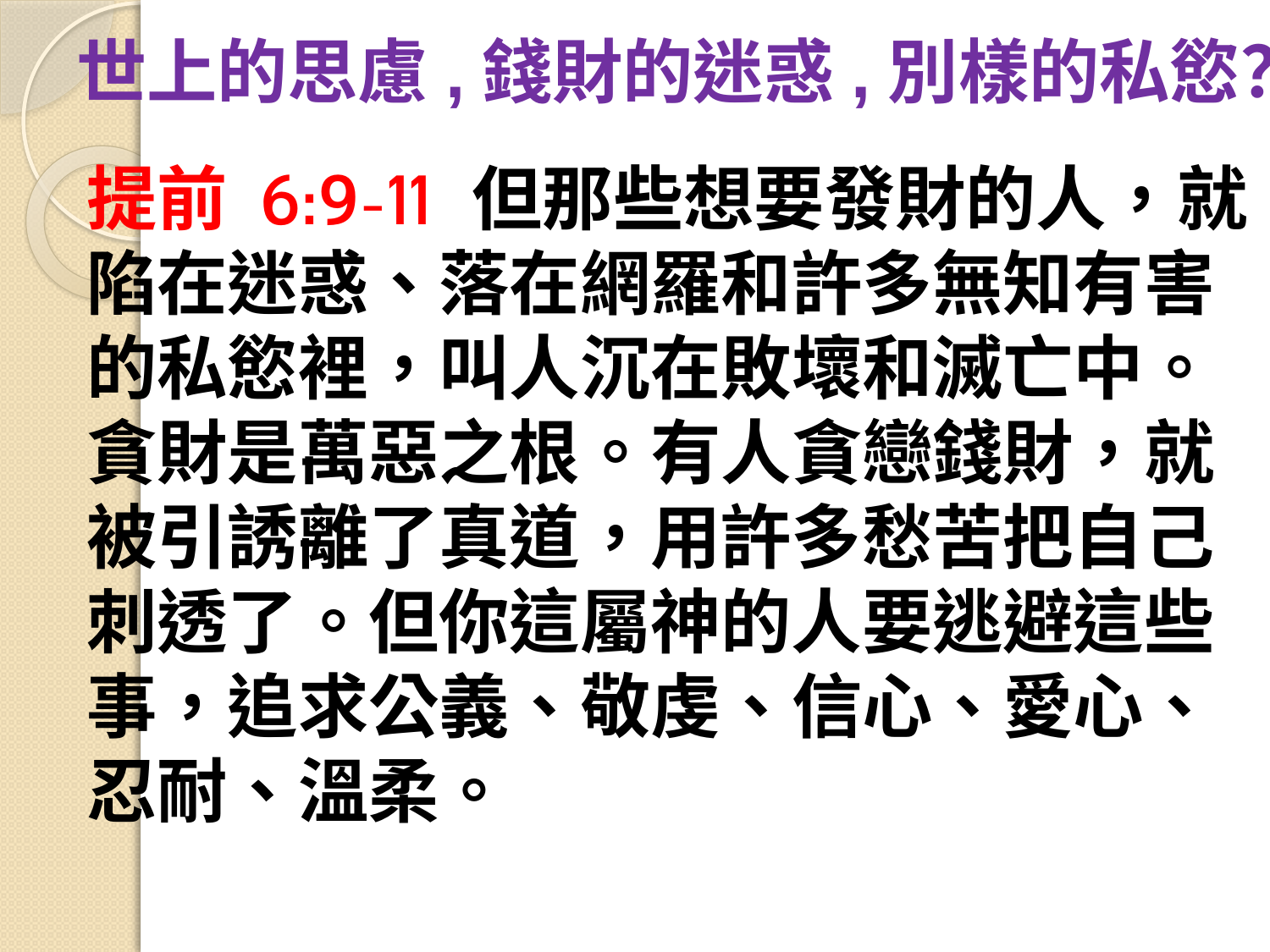

世上的思慮,錢財的迷惑,別樣的私慾？
提前 6:9-11 但那些想要發財的人，就陷在迷惑、落在網羅和許多無知有害的私慾裡，叫人沉在敗壞和滅亡中。貪財是萬惡之根。有人貪戀錢財，就被引誘離了真道，用許多愁苦把自己刺透了。但你這屬神的人要逃避這些事，追求公義、敬虔、信心、愛心、忍耐、溫柔。